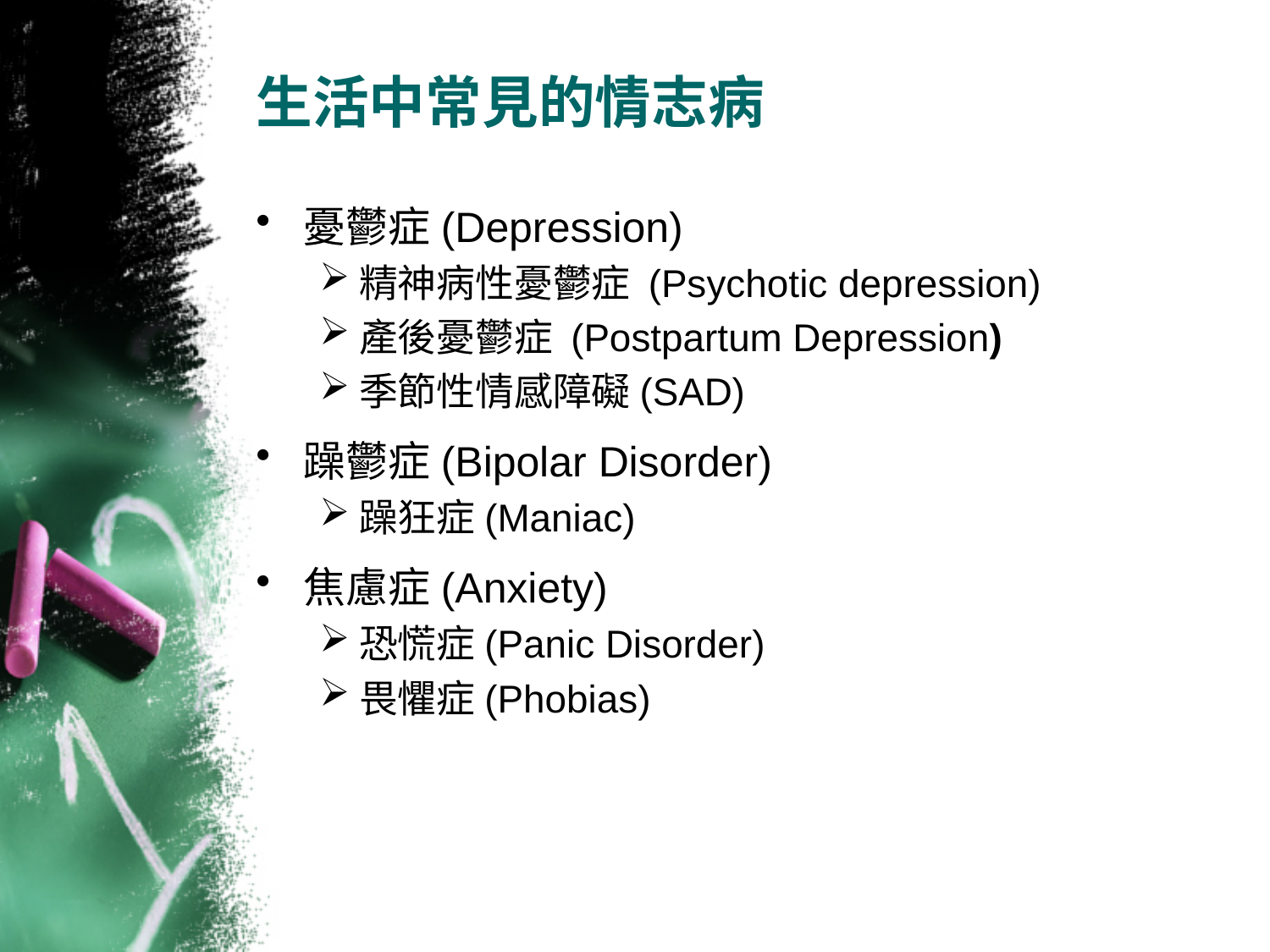

# 生活中常見的情志病
憂鬱症(Depression)
精神病性憂鬱症 (Psychotic depression)
產後憂鬱症 (Postpartum Depression)
季節性情感障礙(SAD)
躁鬱症(Bipolar Disorder)
躁狂症(Maniac)
焦慮症(Anxiety)
恐慌症(Panic Disorder)
畏懼症(Phobias)